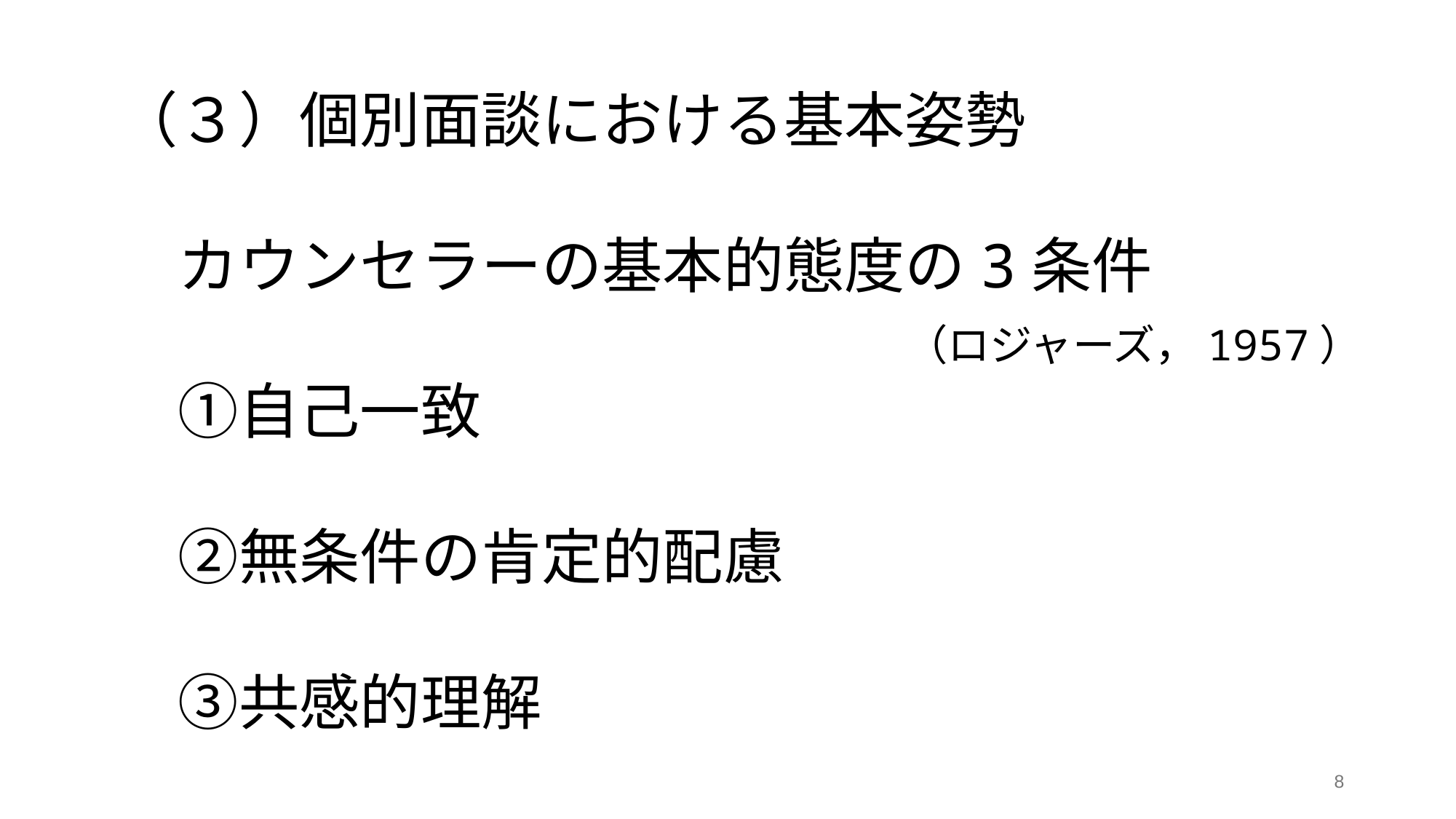

（３）個別面談における基本姿勢

　カウンセラーの基本的態度の3条件
　　　　　　　　　　　　　（ロジャーズ，1957）
　①自己一致

　②無条件の肯定的配慮

　③共感的理解
8